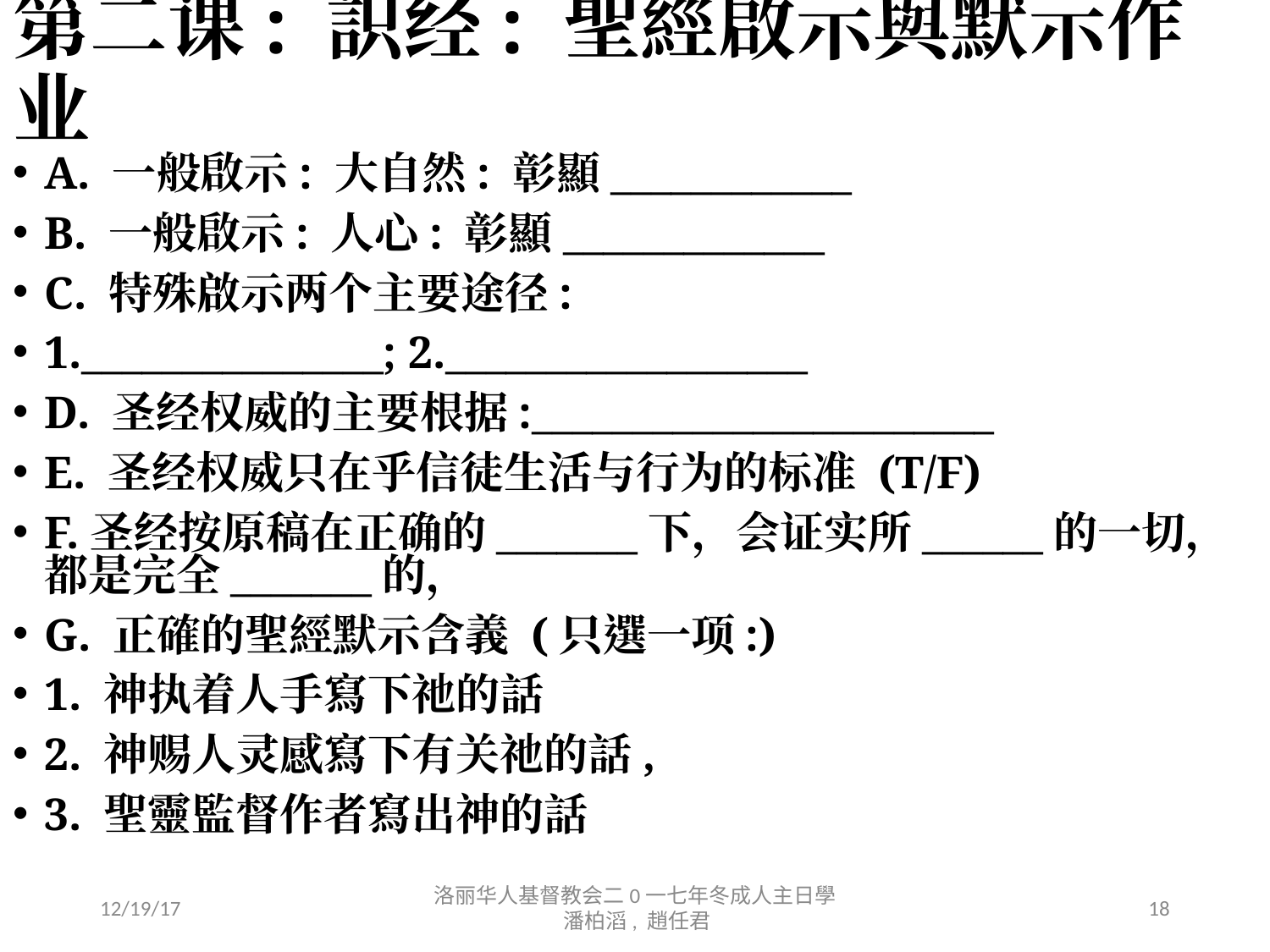

# 第二课: 䛊经: 聖經啟示與默示作业

A. 一般啟示: 大自然: 彰顯____________
B. 一般啟示: 人心: 彰顯_____________
C. 特殊啟示两个主要途径:
1._______________; 2.__________________
D. 圣经权威的主要根据:_______________________
E. 圣经权威只在乎信徒生活与行为的标准 (T/F)
F.圣经按原稿在正确的_______下，会证实所______的一切，  都是完全_______的，
G. 正確的聖經默示含義 (只選一项:)
1. 神执着人手寫下祂的話
2. 神赐人灵感寫下有关祂的話,
3. 聖靈監督作者寫出神的話
12/19/17
洛丽华人基督教会二0一七年冬成人主日學   潘柏滔, 趙任君
18